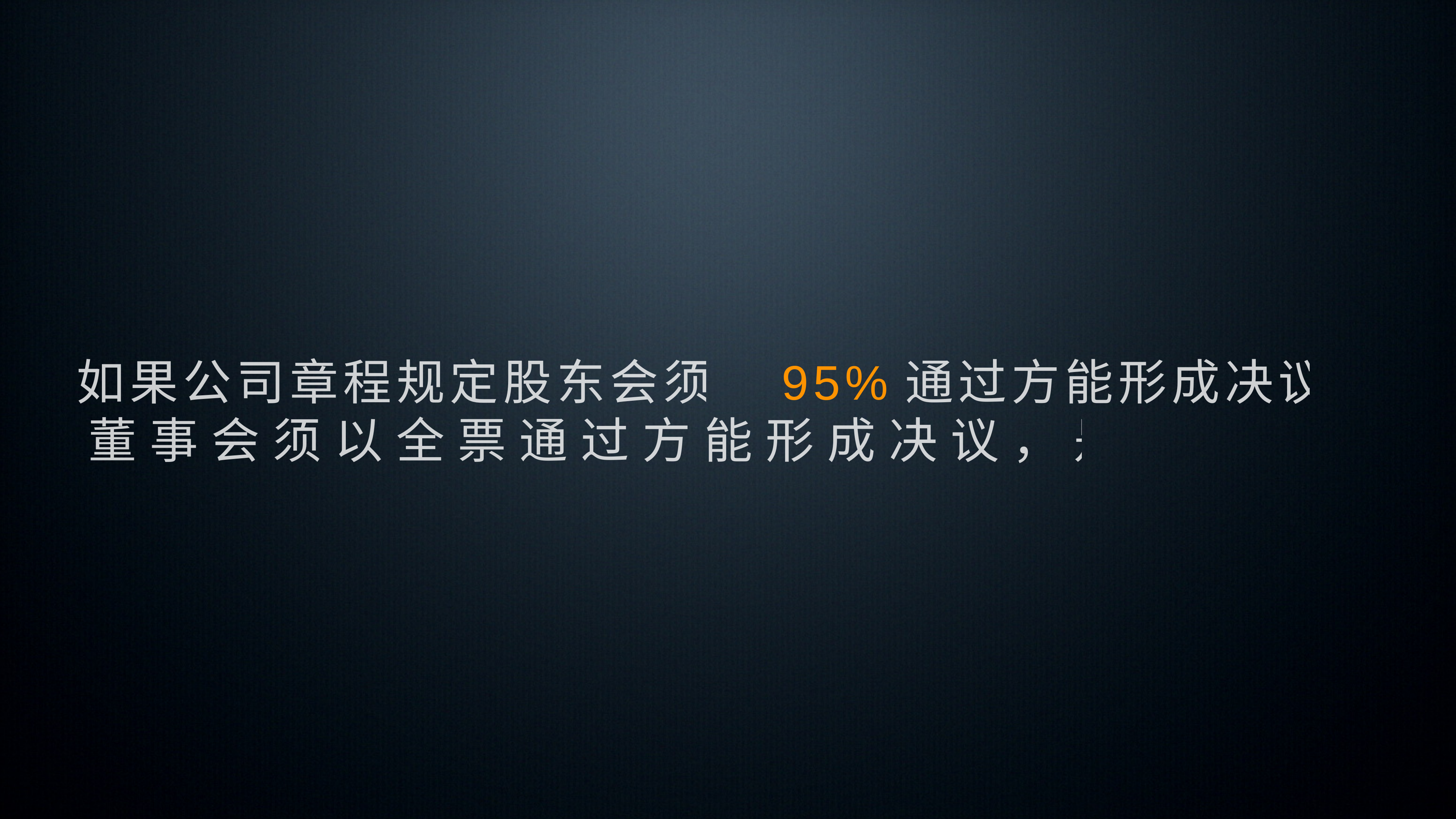

如果公司章程规定股东会须以95%通过方能形成决议，
董事会须以全票通过方能形成决议，是否有效？